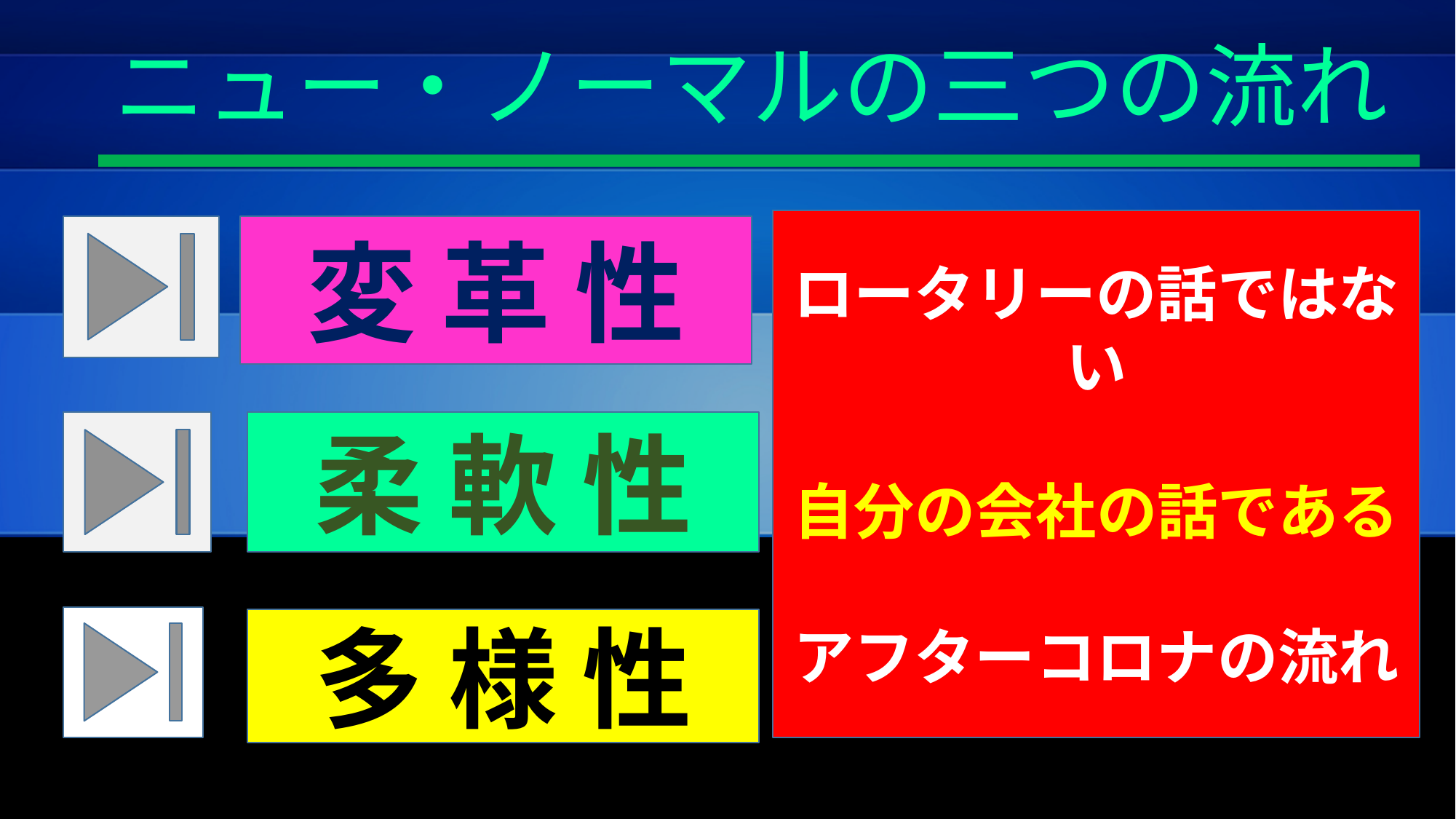

ニュー・ノーマルの三つの流れ

ロータリーの話ではない

自分の会社の話である

アフターコロナの流れ

変 革 性

柔 軟 性

多 様 性